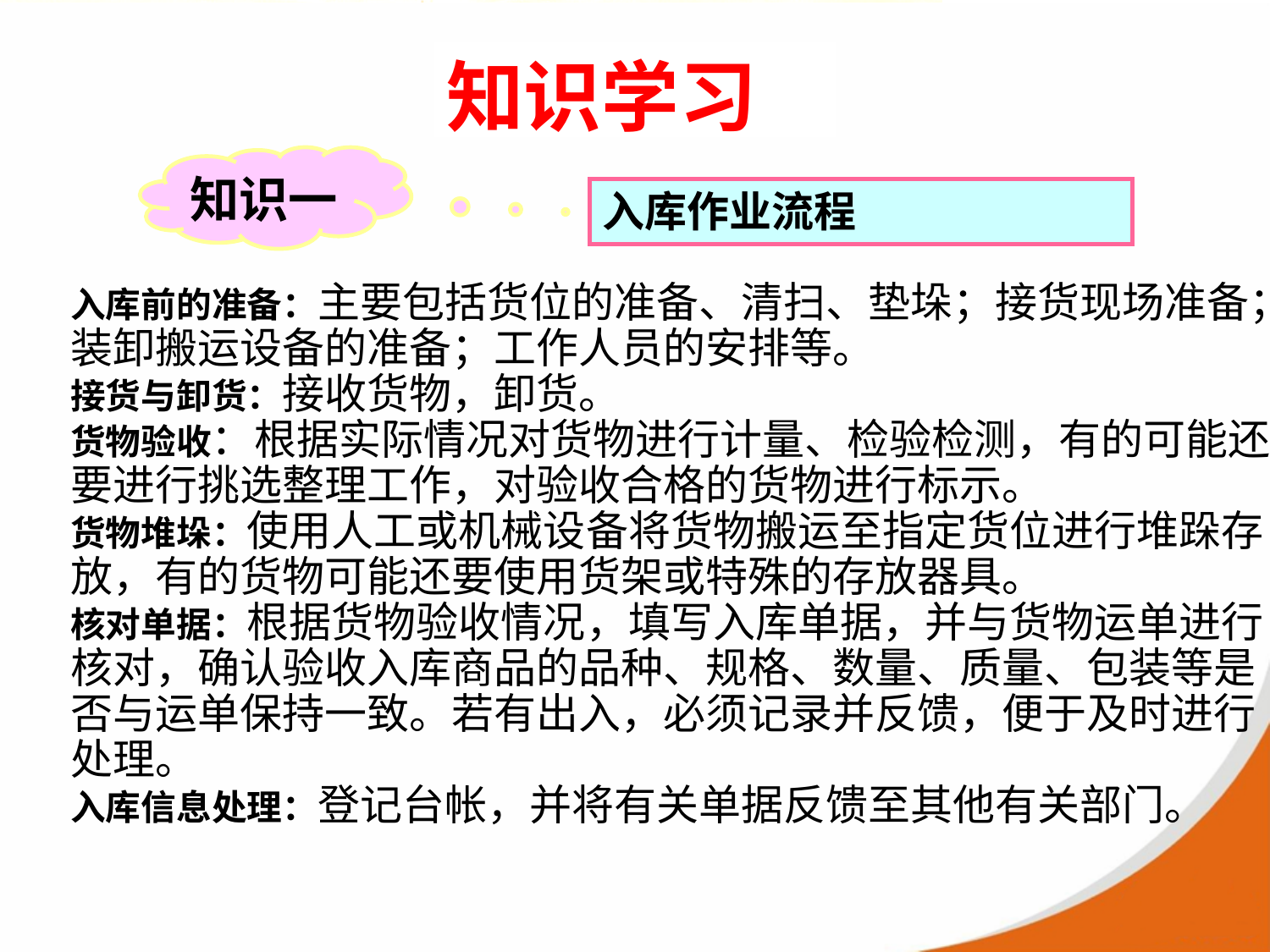

知识学习
知识一
入库作业流程
入库前的准备：主要包括货位的准备、清扫、垫垛；接货现场准备；装卸搬运设备的准备；工作人员的安排等。
接货与卸货：接收货物，卸货。
货物验收：根据实际情况对货物进行计量、检验检测，有的可能还要进行挑选整理工作，对验收合格的货物进行标示。
货物堆垛：使用人工或机械设备将货物搬运至指定货位进行堆跺存放，有的货物可能还要使用货架或特殊的存放器具。
核对单据：根据货物验收情况，填写入库单据，并与货物运单进行核对，确认验收入库商品的品种、规格、数量、质量、包装等是否与运单保持一致。若有出入，必须记录并反馈，便于及时进行处理。
入库信息处理：登记台帐，并将有关单据反馈至其他有关部门。